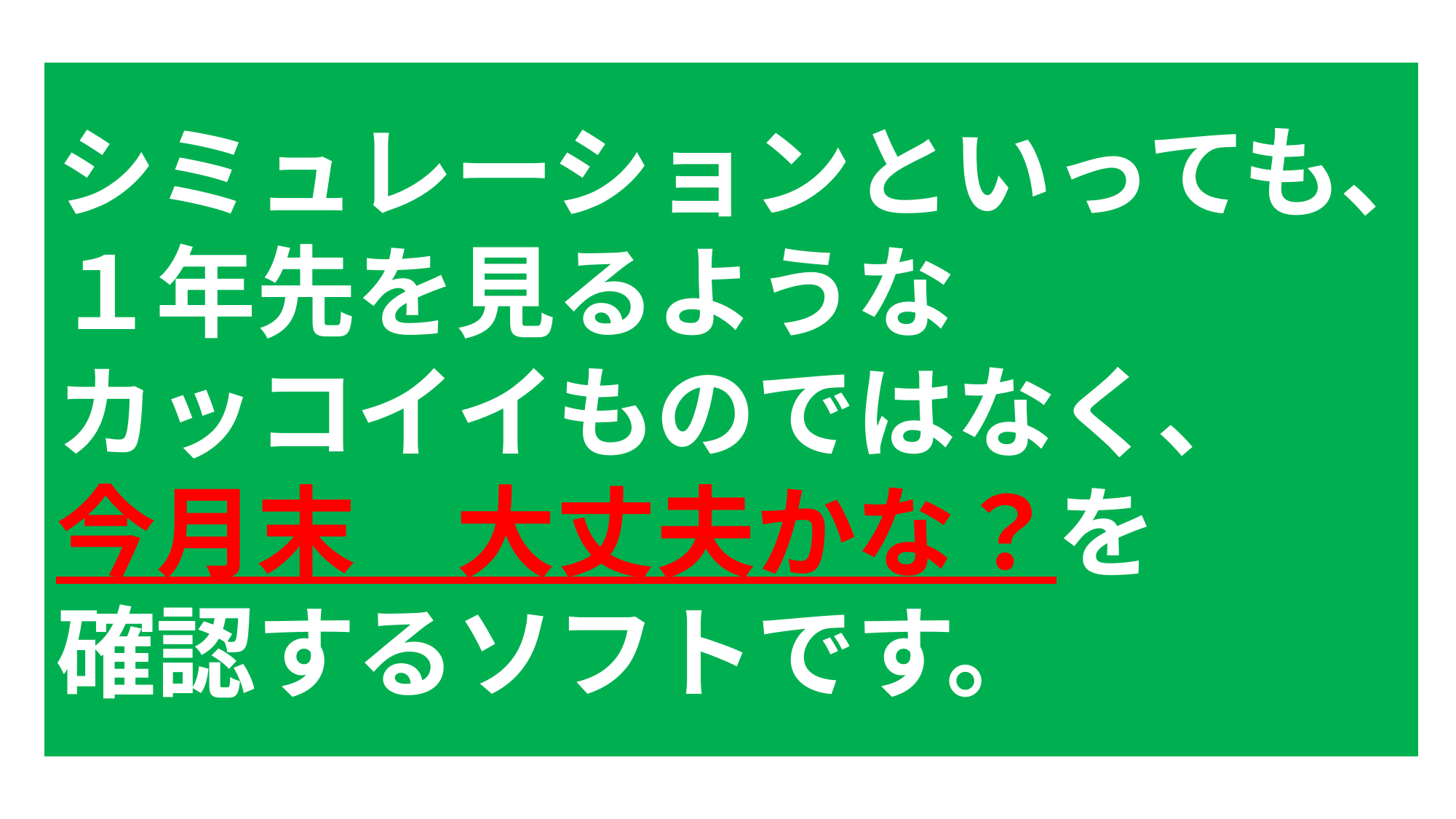

シミュレーションといっても、１年先を見るような
カッコイイものではなく、
今月末　大丈夫かな？を
確認するソフトです。